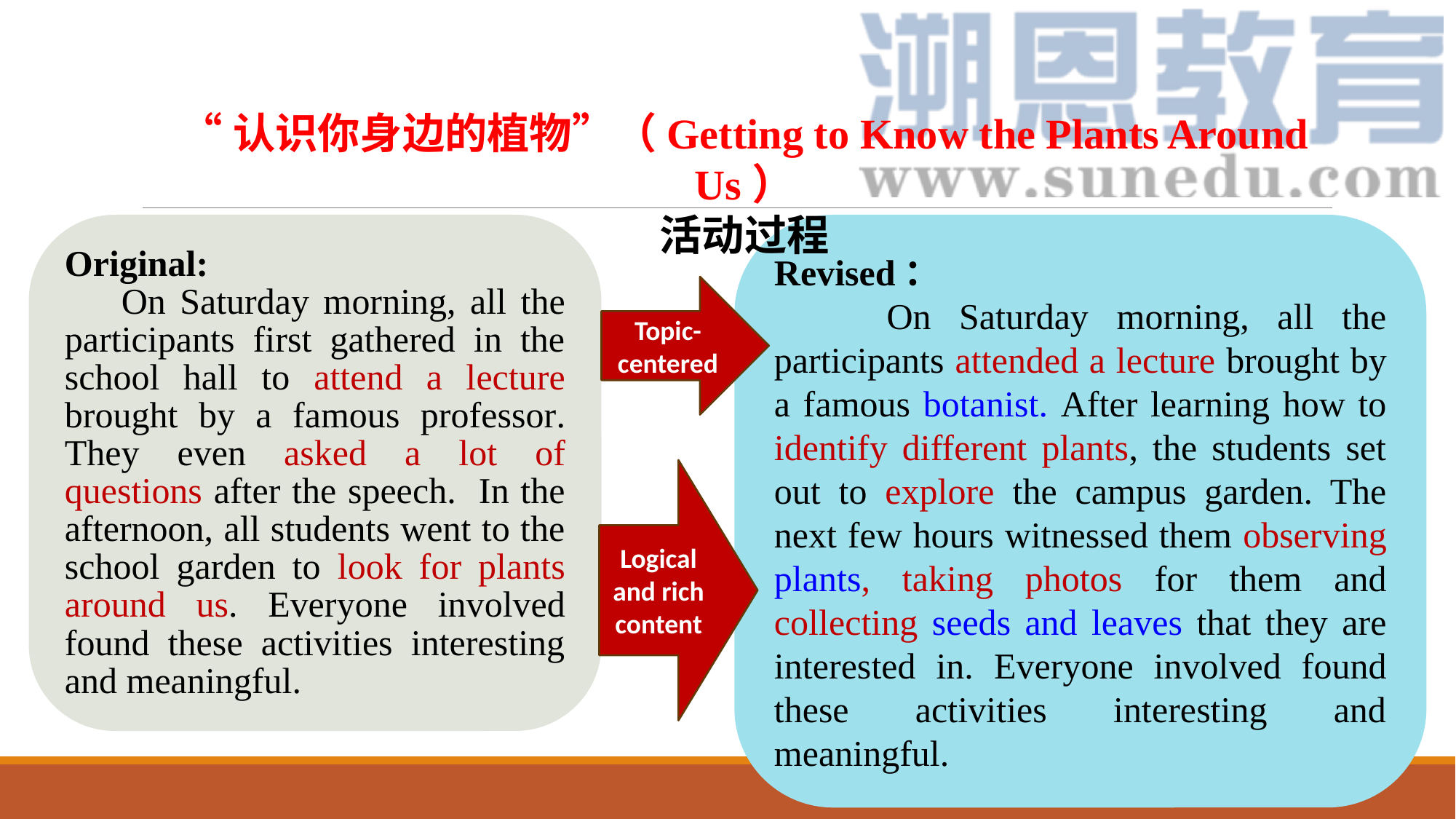

“认识你身边的植物”（Getting to Know the Plants Around Us）
活动过程
Original:
    On Saturday morning, all the participants first gathered in the school hall to attend a lecture brought by a famous professor. They even asked a lot of questions after the speech.  In the afternoon, all students went to the school garden to look for plants around us. Everyone involved found these activities interesting and meaningful.
Revised：
    On Saturday morning, all the participants attended a lecture brought by a famous botanist. After learning how to identify different plants, the students set out to explore the campus garden. The next few hours witnessed them observing plants, taking photos for them and collecting seeds and leaves that they are interested in. Everyone involved found these activities interesting and meaningful.
Topic-centered
Logical and rich content